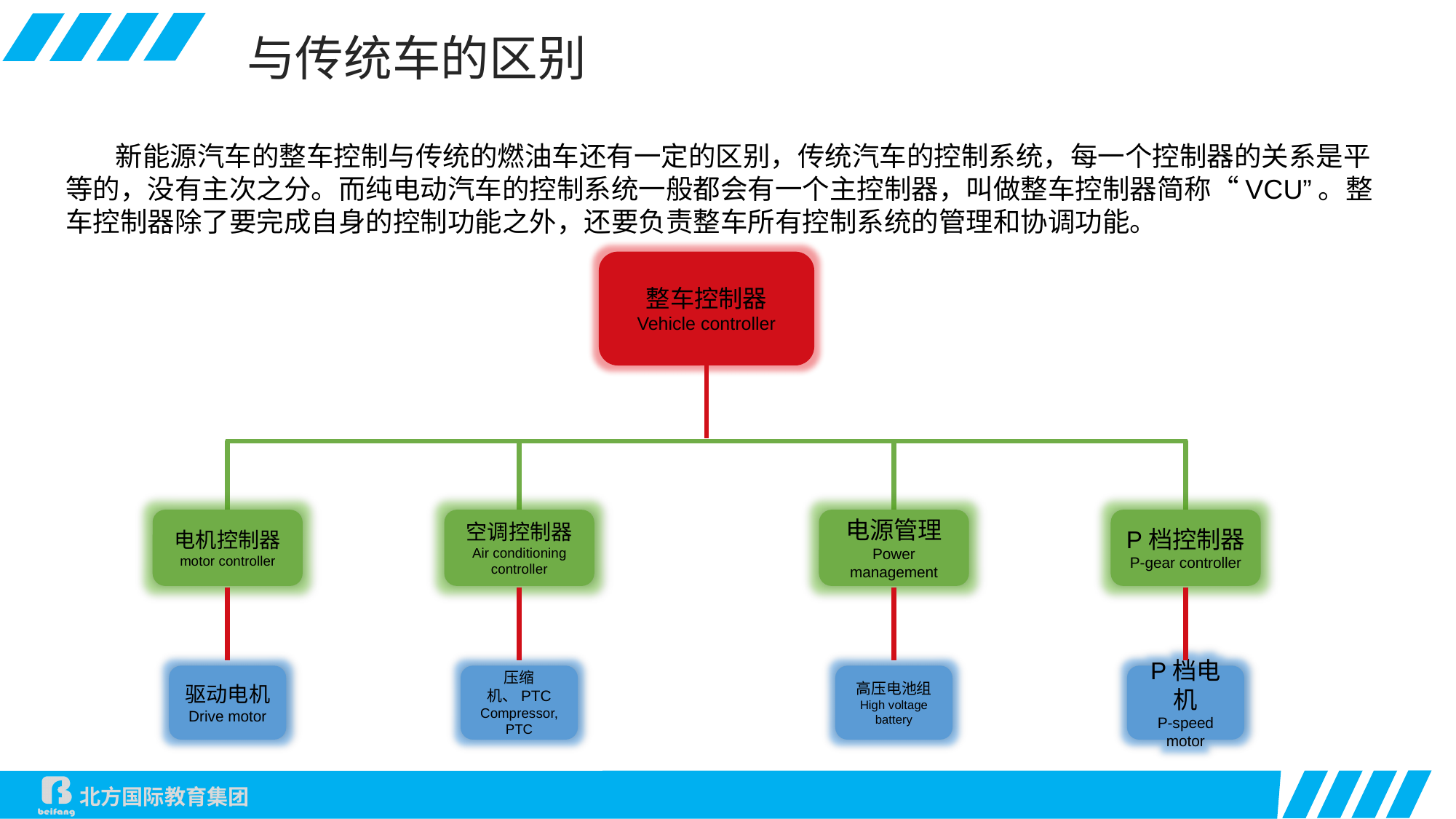

与传统车的区别
       新能源汽车的整车控制与传统的燃油车还有一定的区别，传统汽车的控制系统，每一个控制器的关系是平等的，没有主次之分。而纯电动汽车的控制系统一般都会有一个主控制器，叫做整车控制器简称“VCU”。整车控制器除了要完成自身的控制功能之外，还要负责整车所有控制系统的管理和协调功能。

整车控制器
Vehicle controller
电机控制器
motor controller
空调控制器
Air conditioning controller
电源管理
Power management
P档控制器
P-gear controller
驱动电机
Drive motor
压缩机、PTC
Compressor, PTC
高压电池组
High voltage battery
P档电机
P-speed motor